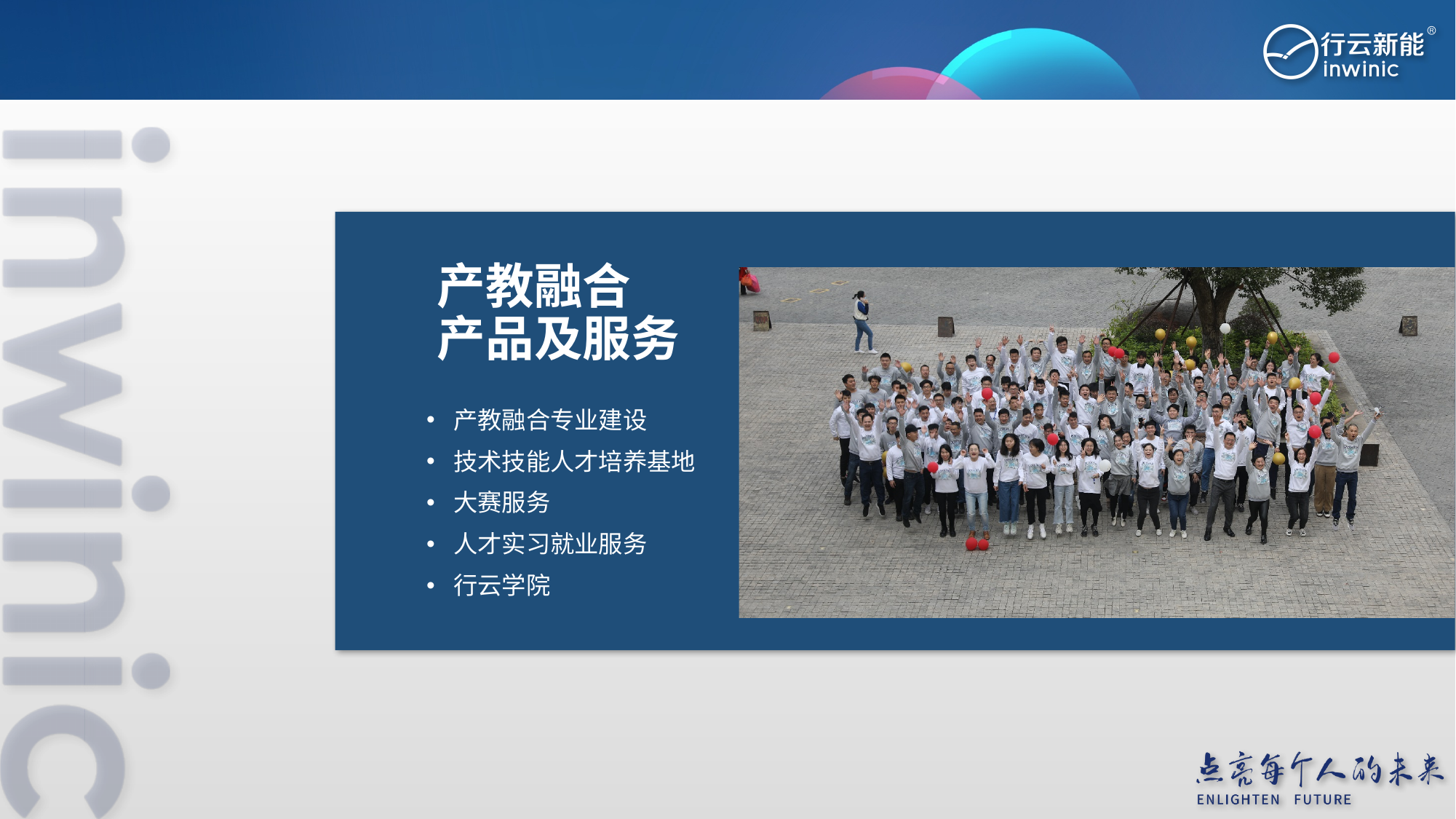

# 产教融合 产品及服务
产教融合专业建设
技术技能人才培养基地
大赛服务
人才实习就业服务
行云学院